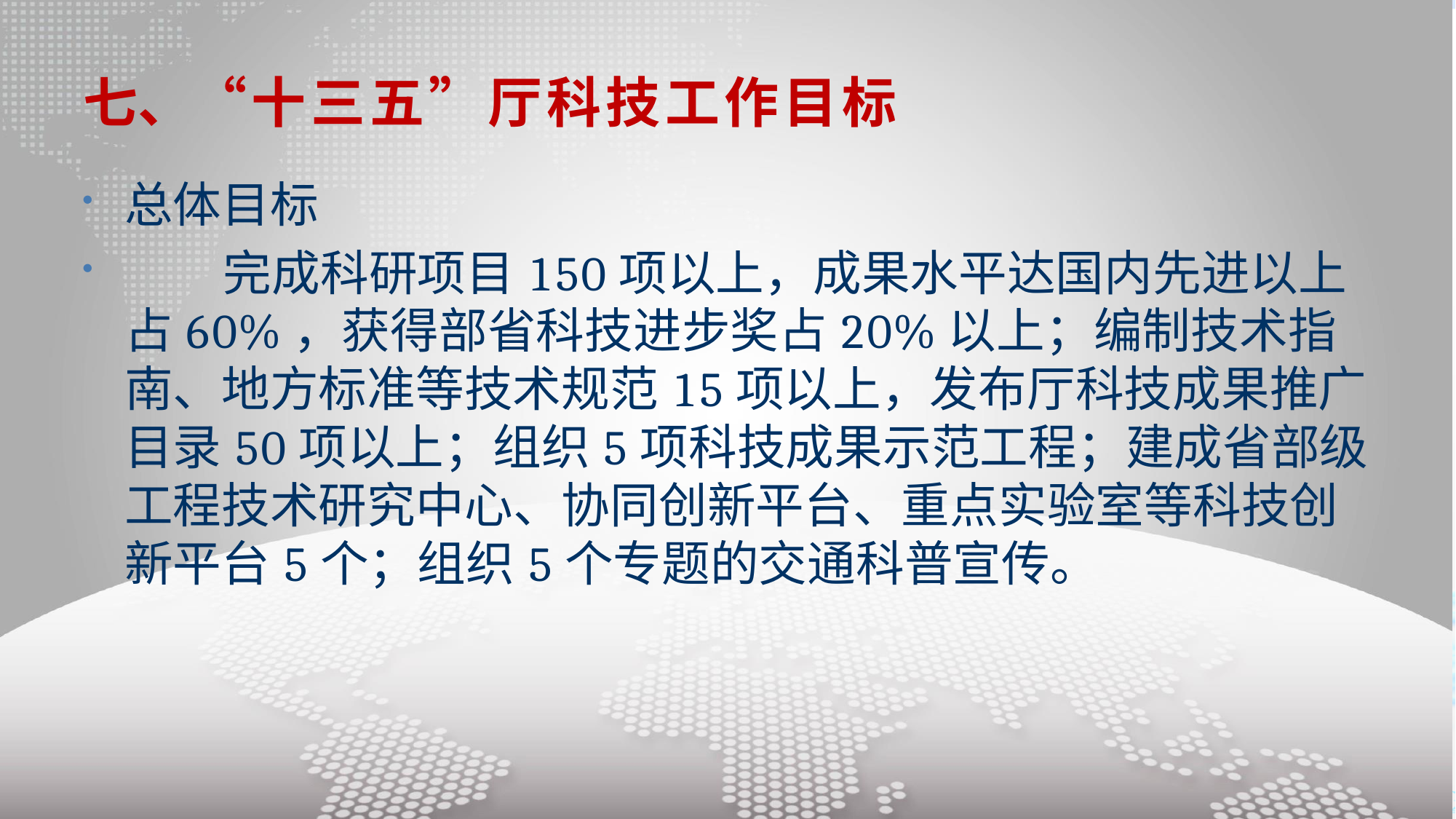

# 七、“十三五”厅科技工作目标
总体目标
        完成科研项目150项以上，成果水平达国内先进以上占60%，获得部省科技进步奖占20%以上；编制技术指南、地方标准等技术规范15项以上，发布厅科技成果推广目录50项以上；组织5项科技成果示范工程；建成省部级工程技术研究中心、协同创新平台、重点实验室等科技创新平台5个；组织5个专题的交通科普宣传。